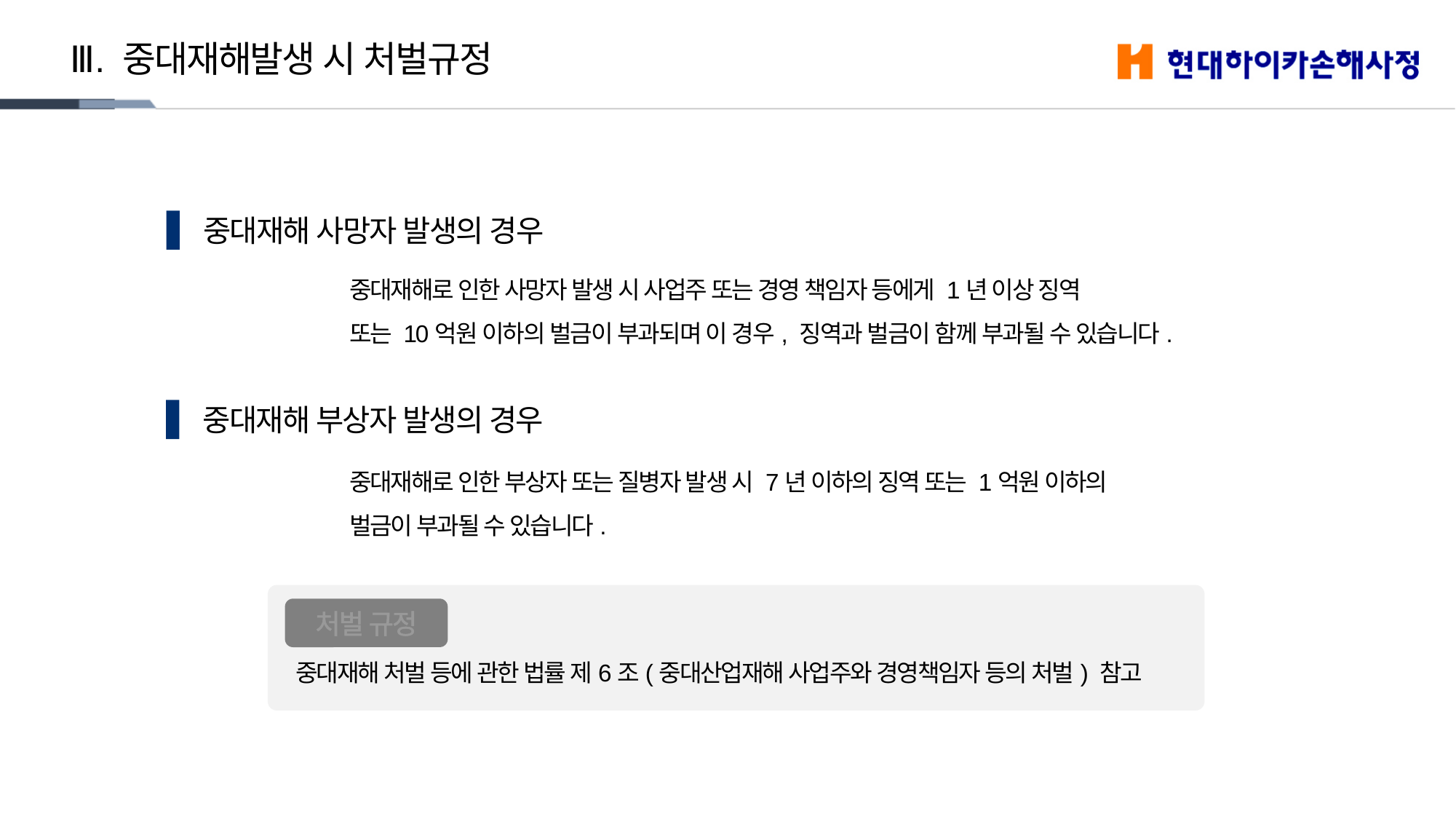

Ⅲ. 중대재해발생 시 처벌규정
중대재해 사망자 발생의 경우

중대재해로 인한 사망자 발생 시 사업주 또는 경영 책임자 등에게 1년 이상 징역
또는 10억원 이하의 벌금이 부과되며 이 경우, 징역과 벌금이 함께 부과될 수 있습니다.
중대재해 부상자 발생의 경우

중대재해로 인한 부상자 또는 질병자 발생 시 7년 이하의 징역 또는 1억원 이하의
벌금이 부과될 수 있습니다.

처벌 규정
중대재해 처벌 등에 관한 법률 제6조(중대산업재해 사업주와 경영책임자 등의 처벌) 참고